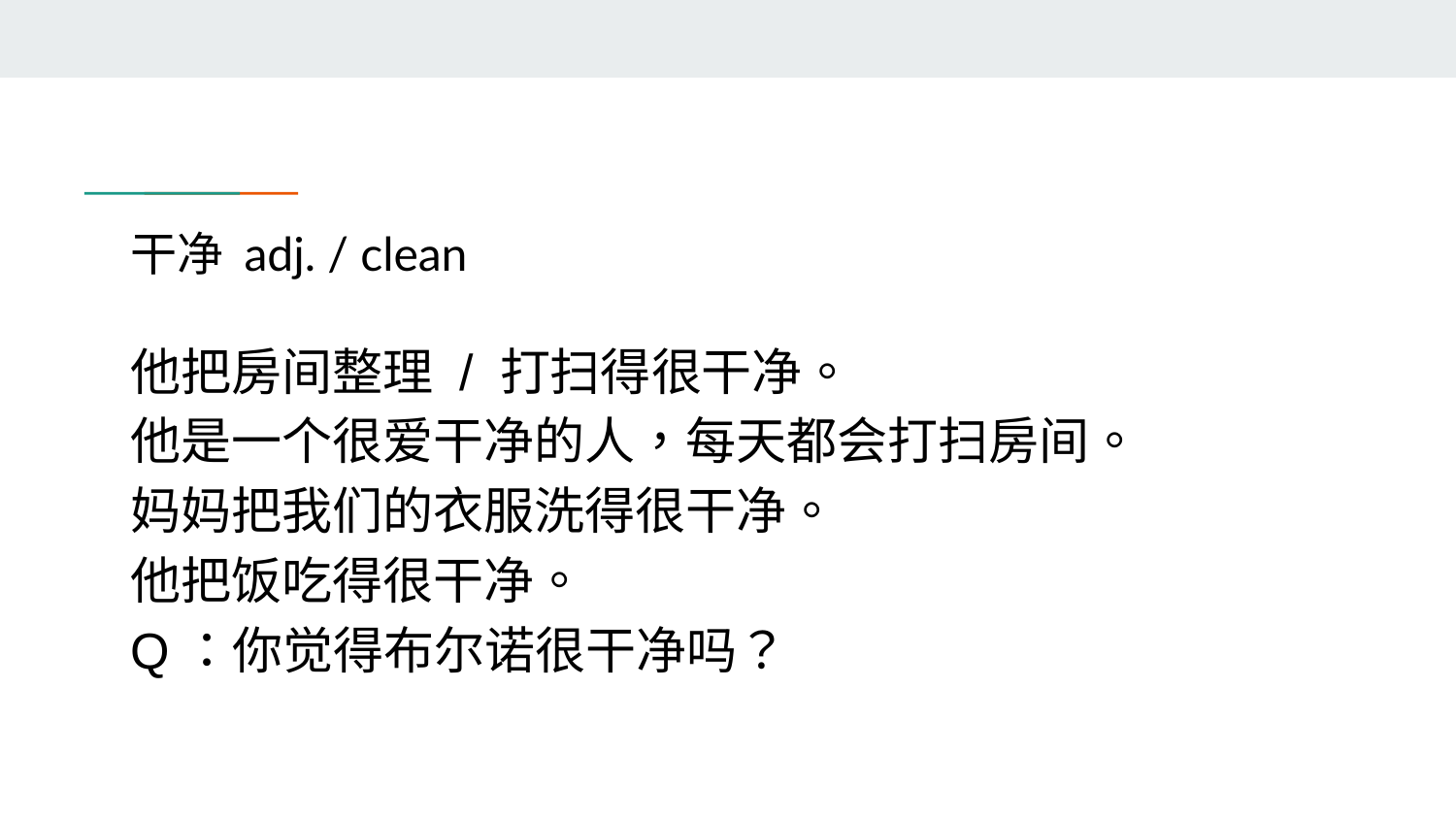

# 干净 adj. / clean
他把房间整理 / 打扫得很干净。
他是一个很爱干净的人，每天都会打扫房间。
妈妈把我们的衣服洗得很干净。
他把饭吃得很干净。
Q：你觉得布尔诺很干净吗？